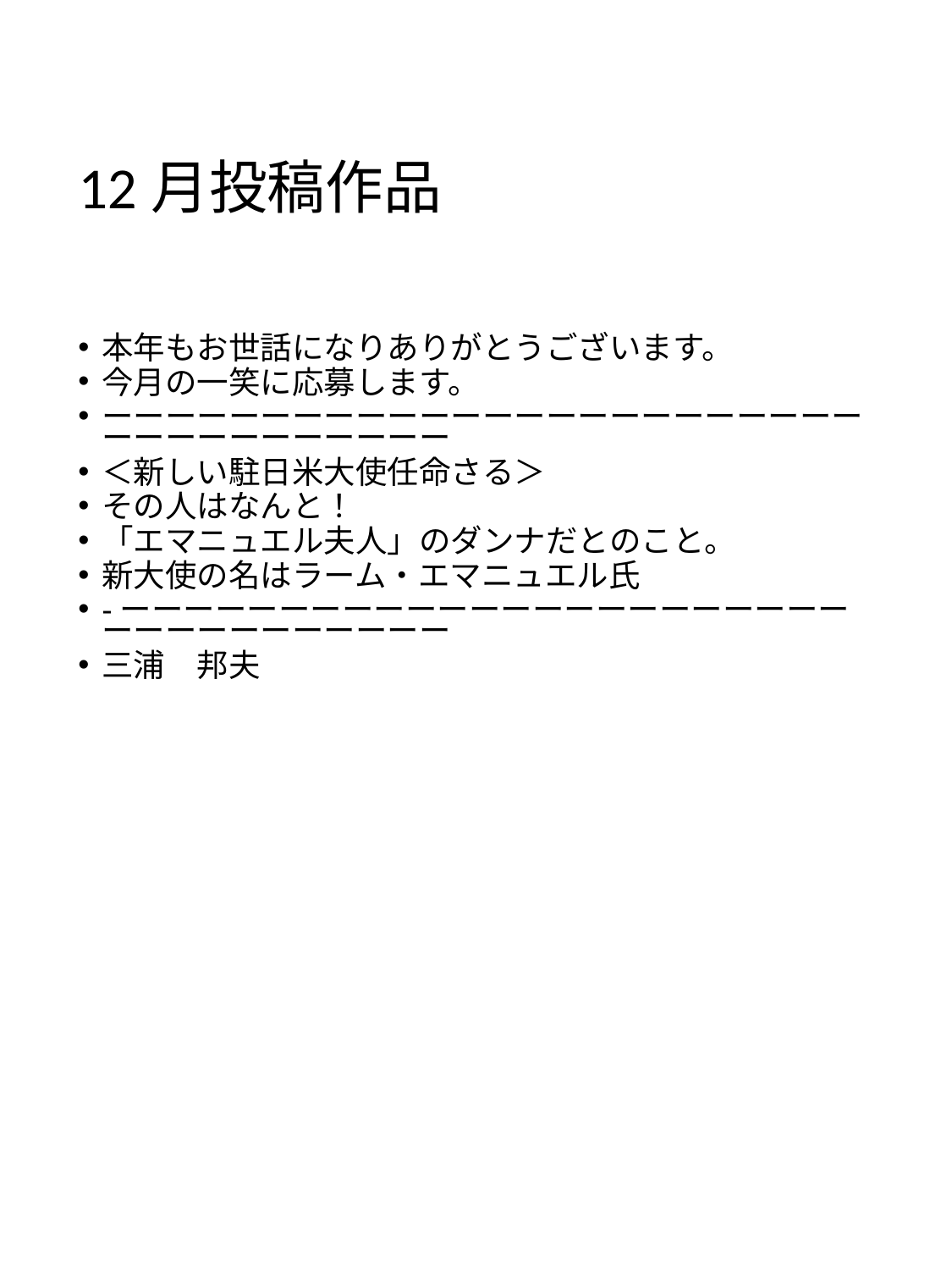

# 12月投稿作品
本年もお世話になりありがとうございます。
今月の一笑に応募します。
ーーーーーーーーーーーーーーーーーーーーーーーーーーーーーーーーーーー
＜新しい駐日米大使任命さる＞
その人はなんと！
「エマニュエル夫人」のダンナだとのこと。
新大使の名はラーム・エマニュエル氏
-ーーーーーーーーーーーーーーーーーーーーーーーーーーーーーーーーーー
三浦　邦夫